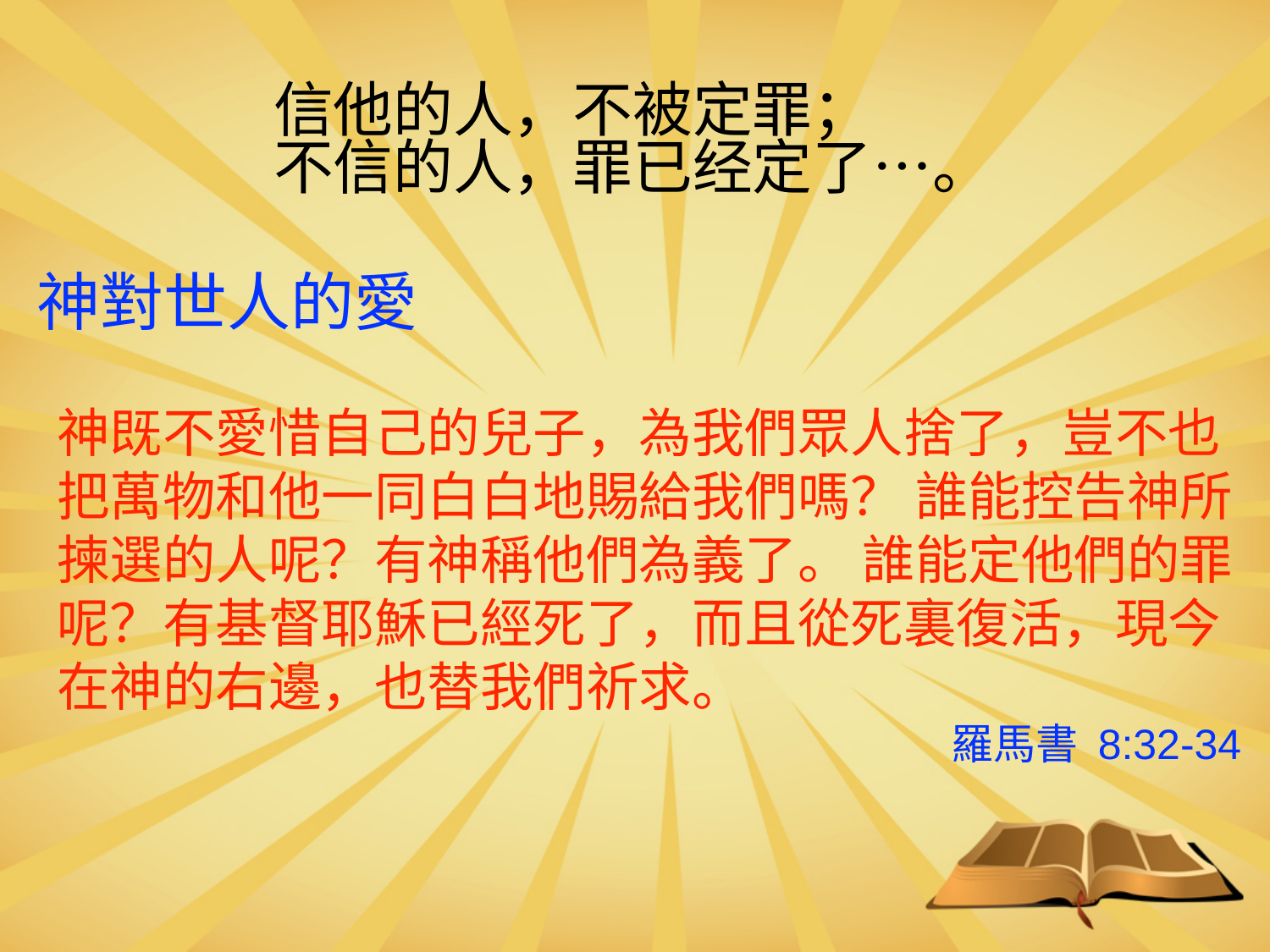

信他的人，不被定罪；
不信的人，罪已经定了…。
神對世人的愛
神既不愛惜自己的兒子，為我們眾人捨了，豈不也把萬物和他一同白白地賜給我們嗎？ 誰能控告神所揀選的人呢？有神稱他們為義了。 誰能定他們的罪呢？有基督耶穌已經死了，而且從死裏復活，現今在神的右邊，也替我們祈求。
羅馬書 8:32-34